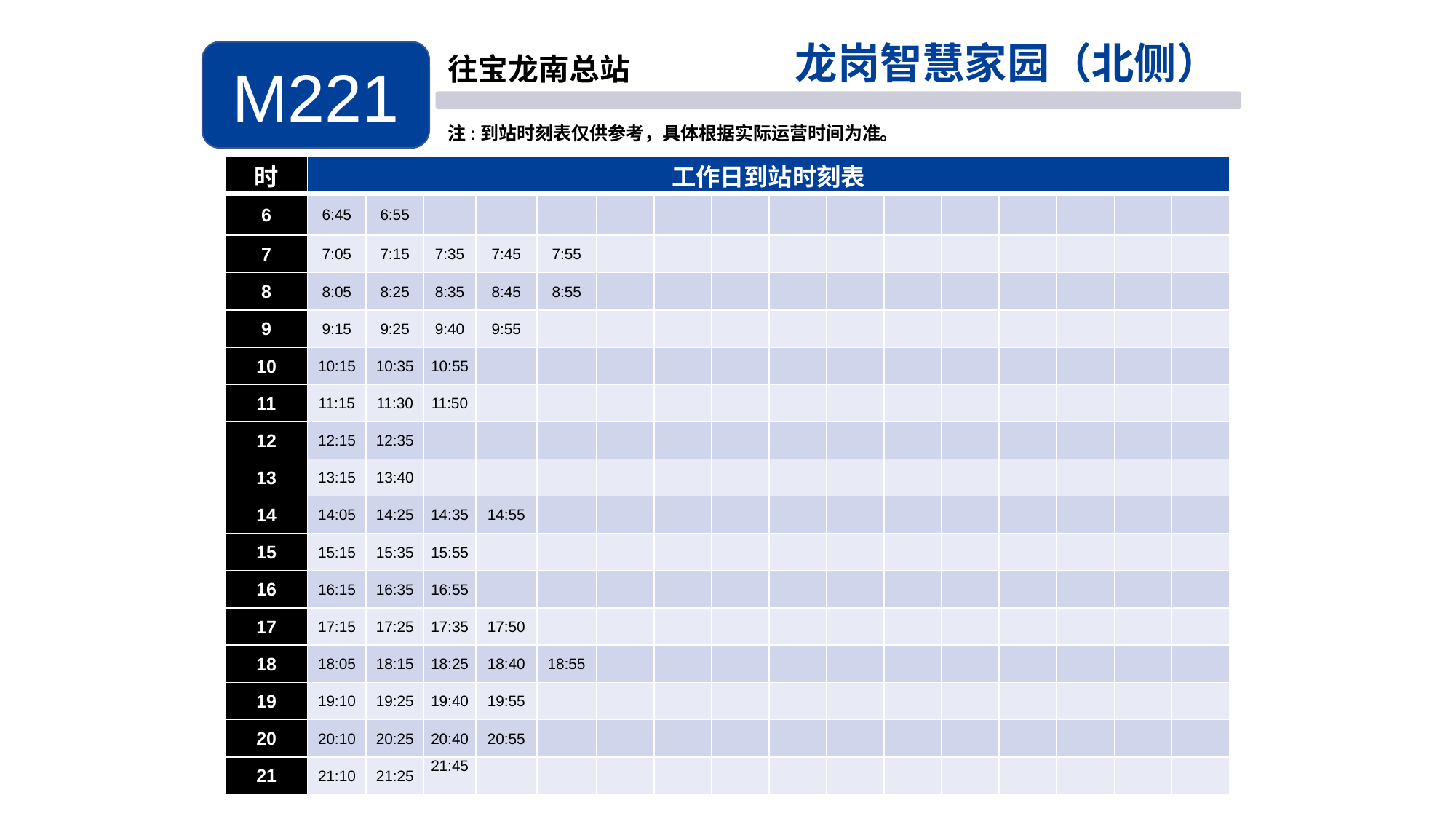

龙岗智慧家园（北侧）
M221
往宝龙南总站

注:到站时刻表仅供参考，具体根据实际运营时间为准。
| 时 | 工作日到站时刻表 |  |  |  |  |  |  |  |  |  |  |  |  |  |  |  |
| --- | --- | --- | --- | --- | --- | --- | --- | --- | --- | --- | --- | --- | --- | --- | --- | --- |
| 6 | 6:45 | 6:55 |  |  |  |  |  |  |  |  |  |  |  |  |  |  |
| 7 | 7:05 | 7:15 | 7:35 | 7:45 | 7:55 |  |  |  |  |  |  |  |  |  |  |  |
| 8 | 8:05 | 8:25 | 8:35 | 8:45 | 8:55 |  |  |  |  |  |  |  |  |  |  |  |
| 9 | 9:15 | 9:25 | 9:40 | 9:55 |  |  |  |  |  |  |  |  |  |  |  |  |
| 10 | 10:15 | 10:35 | 10:55 |  |  |  |  |  |  |  |  |  |  |  |  |  |
| 11 | 11:15 | 11:30 | 11:50 |  |  |  |  |  |  |  |  |  |  |  |  |  |
| 12 | 12:15 | 12:35 |  |  |  |  |  |  |  |  |  |  |  |  |  |  |
| 13 | 13:15 | 13:40 |  |  |  |  |  |  |  |  |  |  |  |  |  |  |
| 14 | 14:05 | 14:25 | 14:35 | 14:55 |  |  |  |  |  |  |  |  |  |  |  |  |
| 15 | 15:15 | 15:35 | 15:55 |  |  |  |  |  |  |  |  |  |  |  |  |  |
| 16 | 16:15 | 16:35 | 16:55 |  |  |  |  |  |  |  |  |  |  |  |  |  |
| 17 | 17:15 | 17:25 | 17:35 | 17:50 |  |  |  |  |  |  |  |  |  |  |  |  |
| 18 | 18:05 | 18:15 | 18:25 | 18:40 | 18:55 |  |  |  |  |  |  |  |  |  |  |  |
| 19 | 19:10 | 19:25 | 19:40 | 19:55 |  |  |  |  |  |  |  |  |  |  |  |  |
| 20 | 20:10 | 20:25 | 20:40 | 20:55 |  |  |  |  |  |  |  |  |  |  |  |  |
| 21 | 21:10 | 21:25 | 21:45 |  |  |  |  |  |  |  |  |  |  |  |  |  |